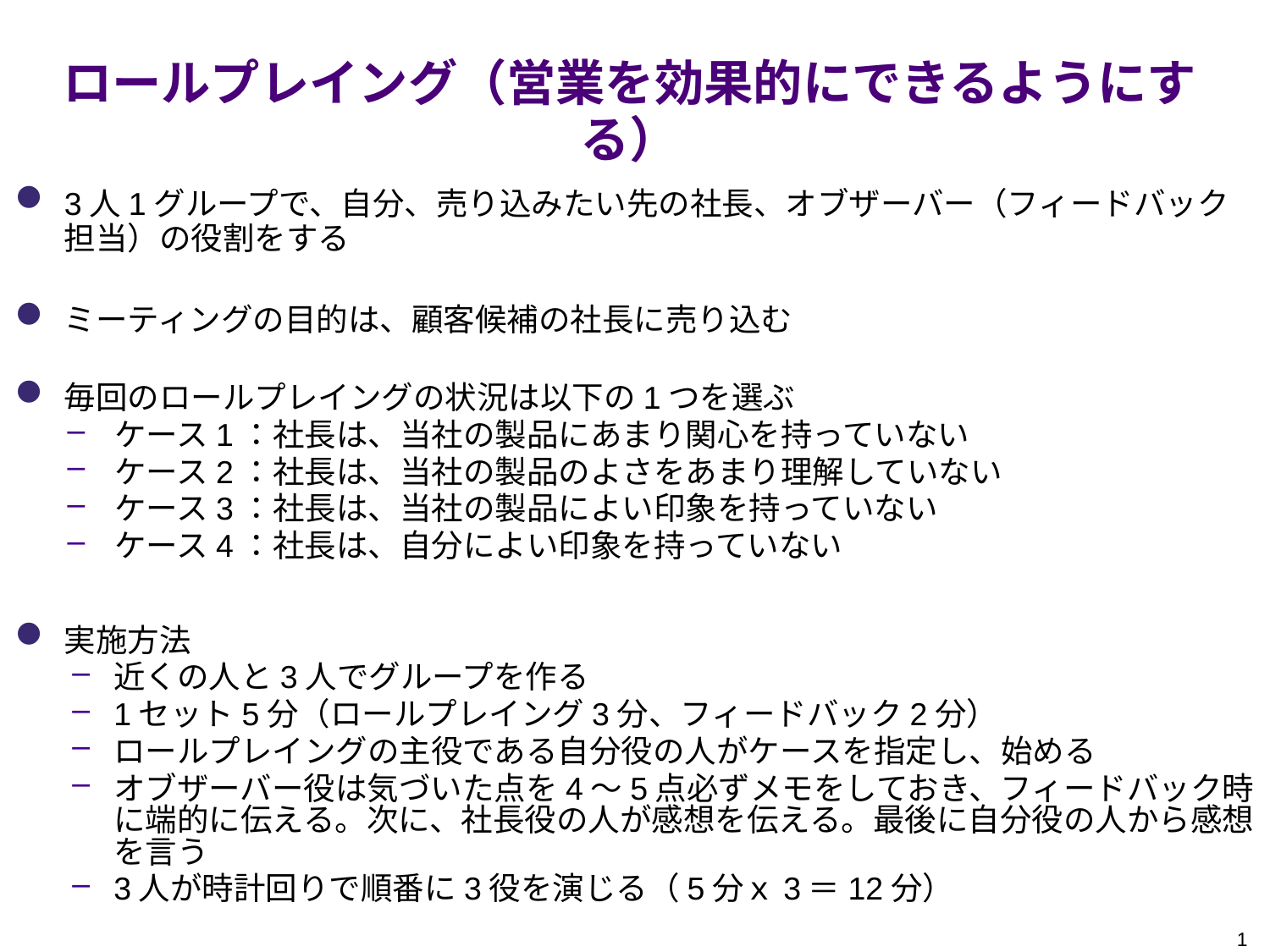

# ロールプレイング（営業を効果的にできるようにする）
3人1グループで、自分、売り込みたい先の社長、オブザーバー（フィードバック担当）の役割をする

ミーティングの目的は、顧客候補の社長に売り込む

毎回のロールプレイングの状況は以下の1つを選ぶ
ケース1：社長は、当社の製品にあまり関心を持っていない
ケース2：社長は、当社の製品のよさをあまり理解していない
ケース3：社長は、当社の製品によい印象を持っていない
ケース4：社長は、自分によい印象を持っていない

実施方法
近くの人と3人でグループを作る
1セット5分（ロールプレイング3分、フィードバック2分）
ロールプレイングの主役である自分役の人がケースを指定し、始める
オブザーバー役は気づいた点を4～5点必ずメモをしておき、フィードバック時に端的に伝える。次に、社長役の人が感想を伝える。最後に自分役の人から感想を言う
3人が時計回りで順番に3役を演じる（5分ｘ3＝12分）
1